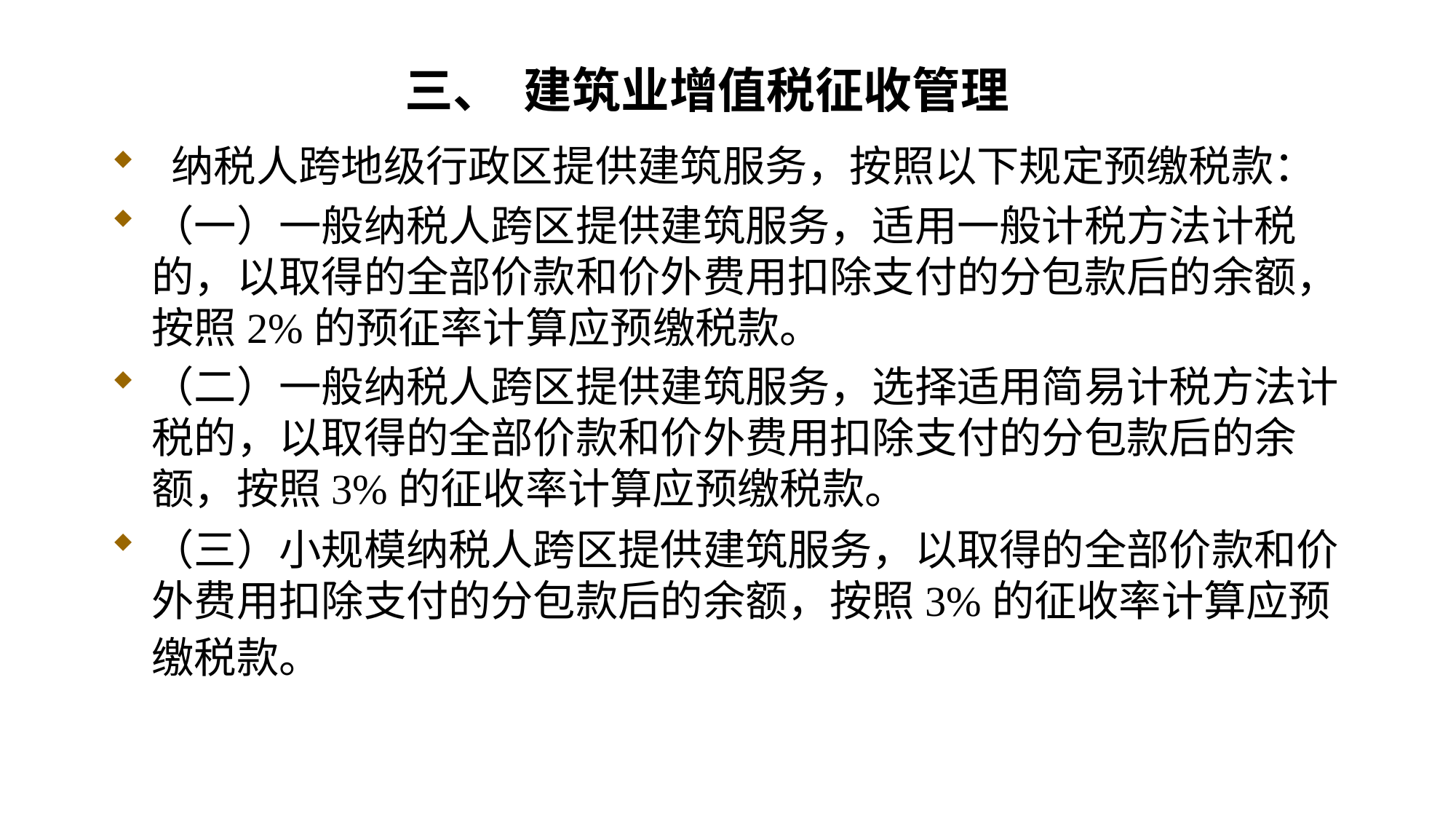

# 三、  建筑业增值税征收管理
 纳税人跨地级行政区提供建筑服务，按照以下规定预缴税款：
（一）一般纳税人跨区提供建筑服务，适用一般计税方法计税的，以取得的全部价款和价外费用扣除支付的分包款后的余额，按照2%的预征率计算应预缴税款。
（二）一般纳税人跨区提供建筑服务，选择适用简易计税方法计税的，以取得的全部价款和价外费用扣除支付的分包款后的余额，按照3%的征收率计算应预缴税款。
（三）小规模纳税人跨区提供建筑服务，以取得的全部价款和价外费用扣除支付的分包款后的余额，按照3%的征收率计算应预缴税款。